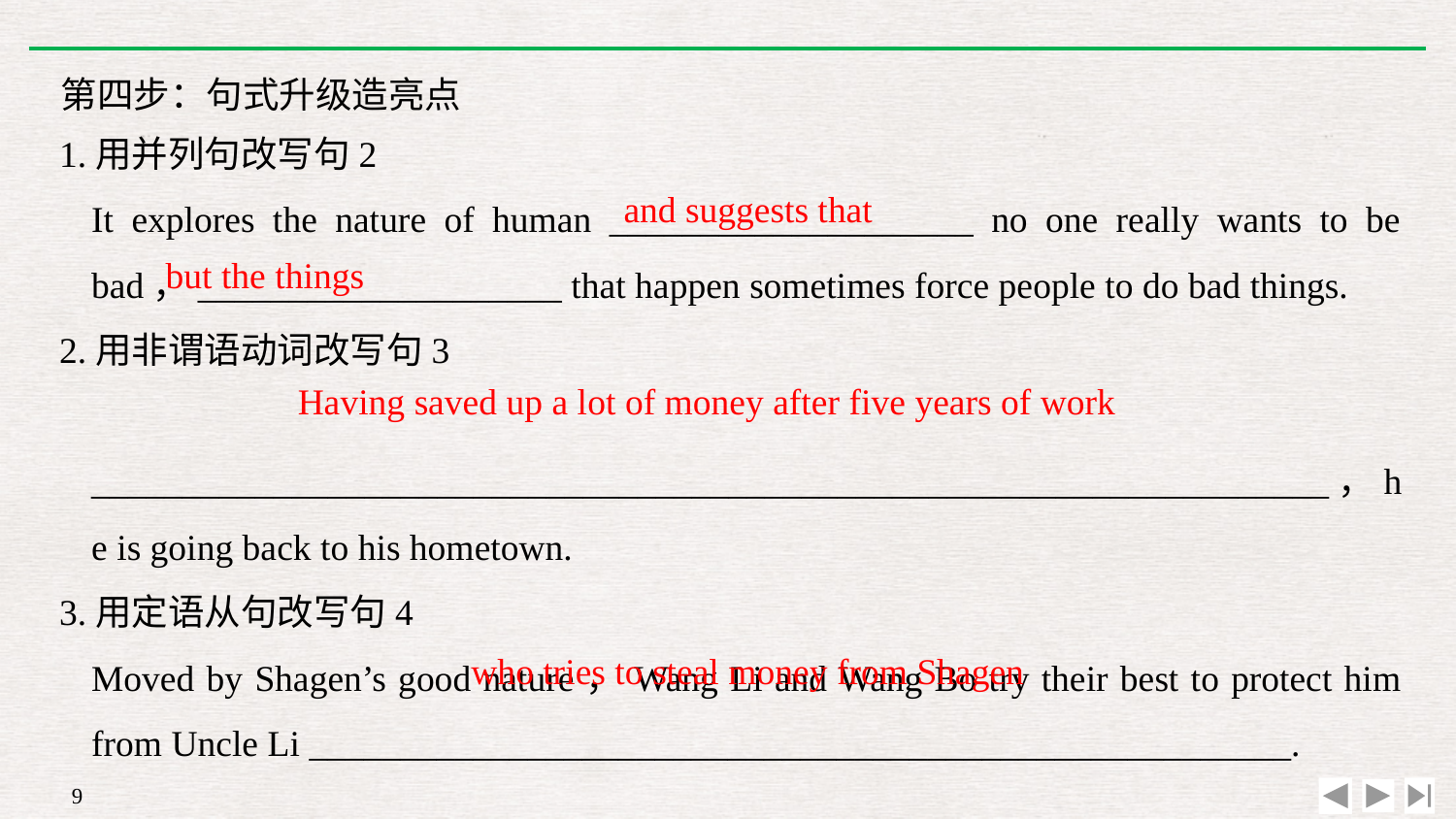

第四步：句式升级造亮点
1.用并列句改写句2
	It explores the nature of human ____________________ no one really wants to be bad，____________________ that happen sometimes force people to do bad things.
2.用非谓语动词改写句3
	____________________________________________________________________，he is going back to his hometown.
3.用定语从句改写句4
	Moved by Shagen’s good nature，Wang Li and Wang Bo try their best to protect him from Uncle Li ______________________________________________________.
and suggests that
but the things
Having saved up a lot of money after five years of work
who tries to steal money from Shagen